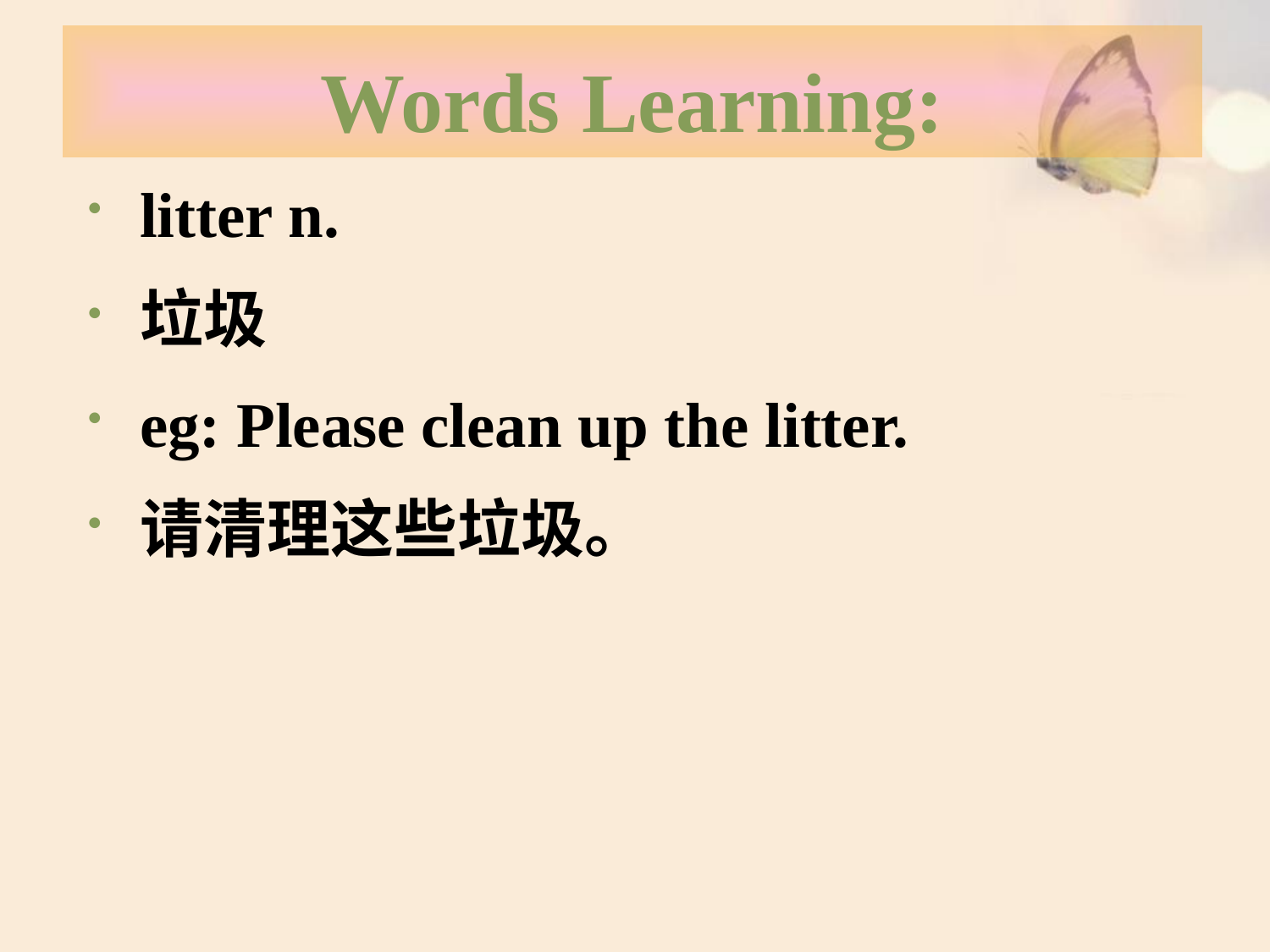

# Words Learning:
litter n.
垃圾
eg: Please clean up the litter.
请清理这些垃圾。